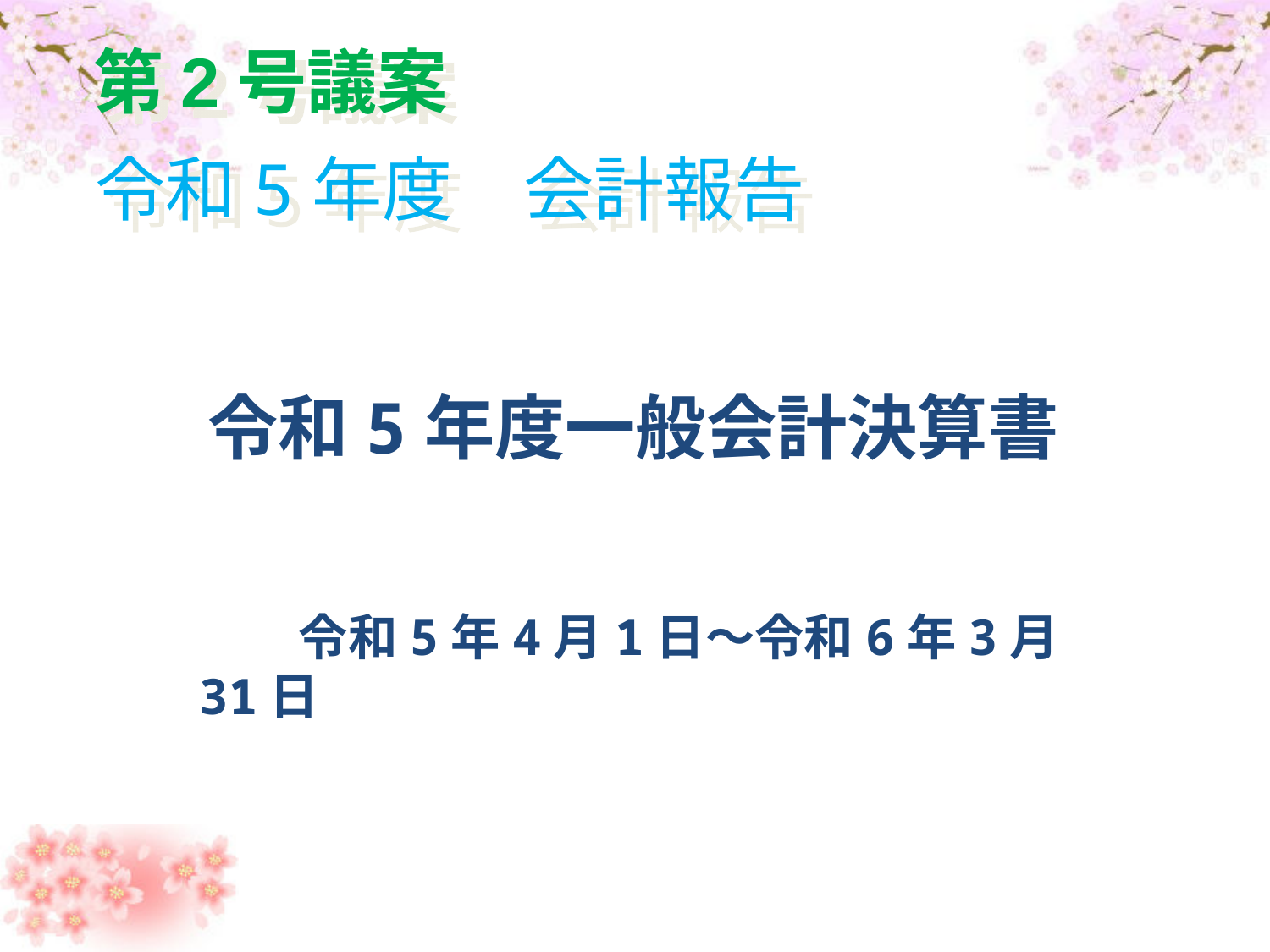

第2号議案
	令和5年度　会計報告

　令和5年度一般会計決算書

　　　令和5年4月1日～令和6年3月31日